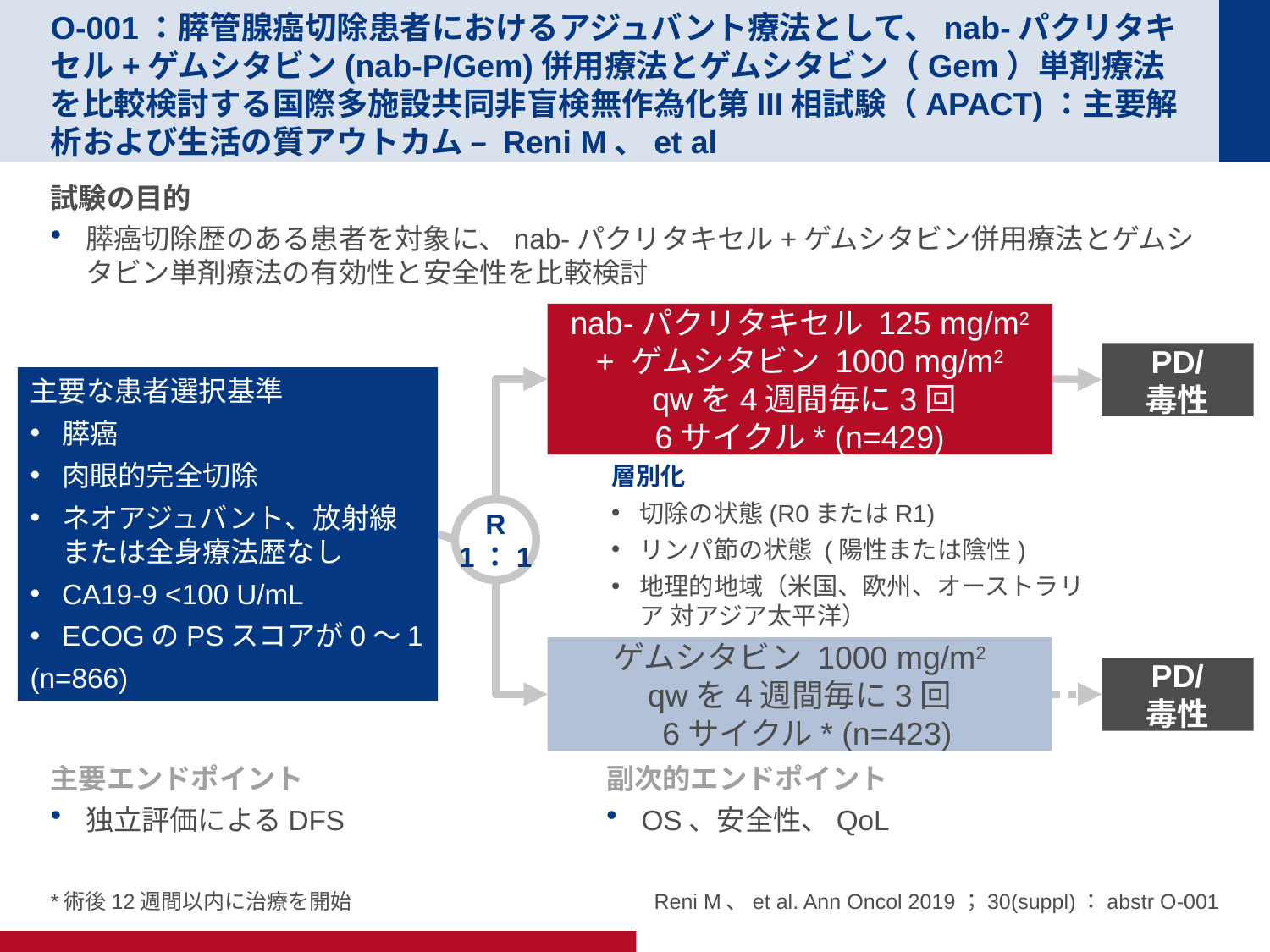

# O-001：膵管腺癌切除患者におけるアジュバント療法として、nab-パクリタキセル+ゲムシタビン(nab-P/Gem)併用療法とゲムシタビン（Gem）単剤療法を比較検討する国際多施設共同非盲検無作為化第III相試験（APACT)：主要解析および生活の質アウトカム – Reni M、et al
試験の目的
膵癌切除歴のある患者を対象に、nab-パクリタキセル+ゲムシタビン併用療法とゲムシタビン単剤療法の有効性と安全性を比較検討
nab-パクリタキセル 125 mg/m2 + ゲムシタビン 1000 mg/m2
 qwを4週間毎に3回
6サイクル* (n=429)
PD/
毒性
主要な患者選択基準
膵癌
肉眼的完全切除
ネオアジュバント、放射線または全身療法歴なし
CA19-9 <100 U/mL
ECOGのPSスコアが0～1
(n=866)
層別化
切除の状態(R0またはR1)
リンパ節の状態 (陽性または陰性)
地理的地域（米国、欧州、オーストラリア 対アジア太平洋）
R
1：1
ゲムシタビン 1000 mg/m2
qwを4週間毎に3回
 6サイクル* (n=423)
PD/
毒性
主要エンドポイント
独立評価によるDFS

副次的エンドポイント
OS、安全性、QoL
*術後12週間以内に治療を開始
Reni M、et al. Ann Oncol 2019；30(suppl)：abstr O-001